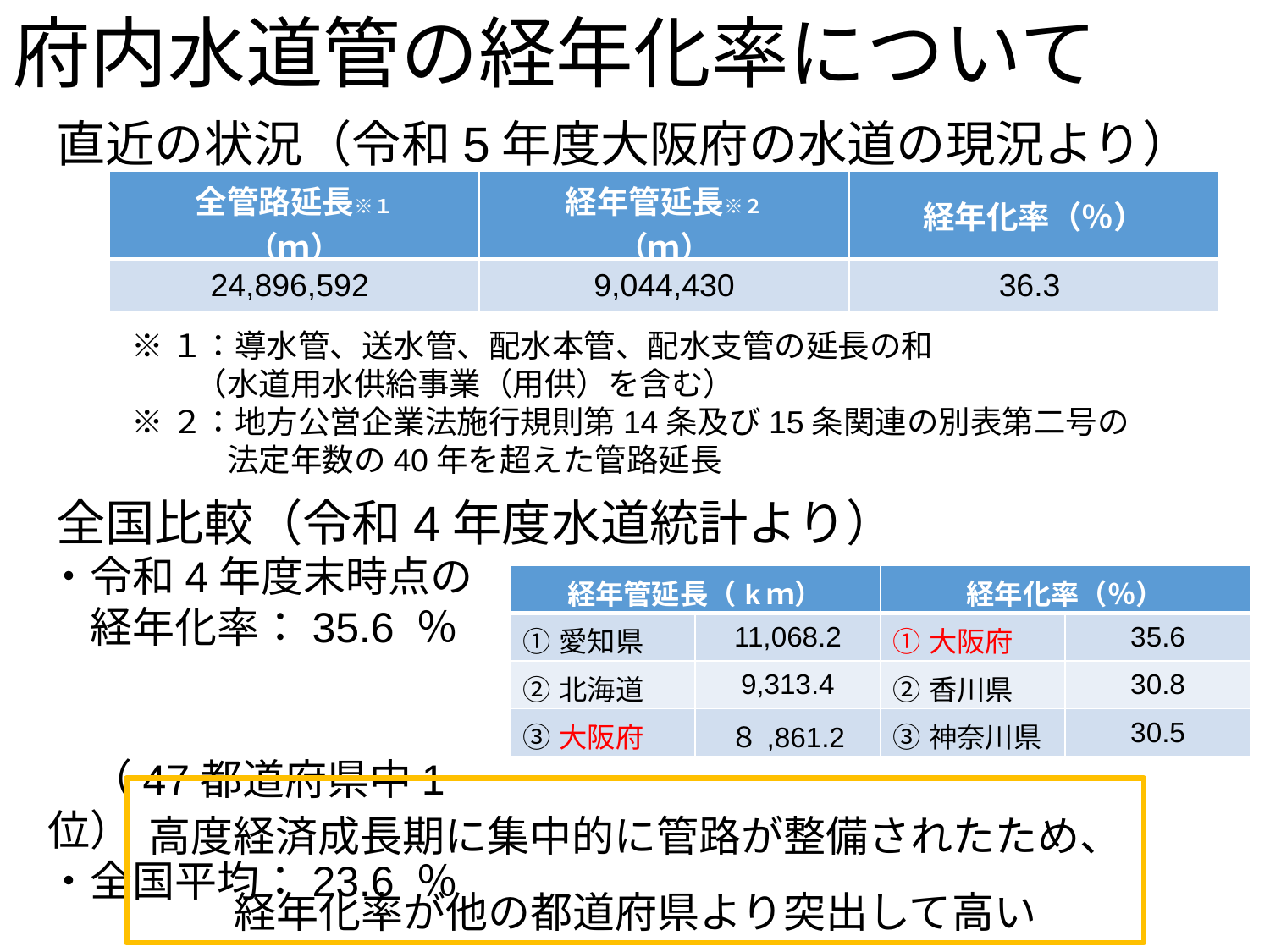

# 府内水道管の経年化率について
直近の状況（令和5年度大阪府の水道の現況より）
| 全管路延長※１ （ｍ） | 経年管延長※２ （ｍ） | 経年化率（％） |
| --- | --- | --- |
| 24,896,592 | 9,044,430 | 36.3 |
※１：導水管、送水管、配水本管、配水支管の延長の和
　　（水道用水供給事業（用供）を含む）
※２：地方公営企業法施行規則第14条及び15条関連の別表第二号の
　　　法定年数の40年を超えた管路延長
全国比較（令和4年度水道統計より）
・令和4年度末時点の
　経年化率：35.6 ％
　（47都道府県中1位）
・全国平均：23.6 ％
| 経年管延長（kｍ） |  | 経年化率（％） |  |
| --- | --- | --- | --- |
| ①愛知県 | 11,068.2 | ①大阪府 | 35.6 |
| ②北海道 | 9,313.4 | ②香川県 | 30.8 |
| ③大阪府 | ８,861.2 | ③神奈川県 | 30.5 |
高度経済成長期に集中的に管路が整備されたため、
経年化率が他の都道府県より突出して高い